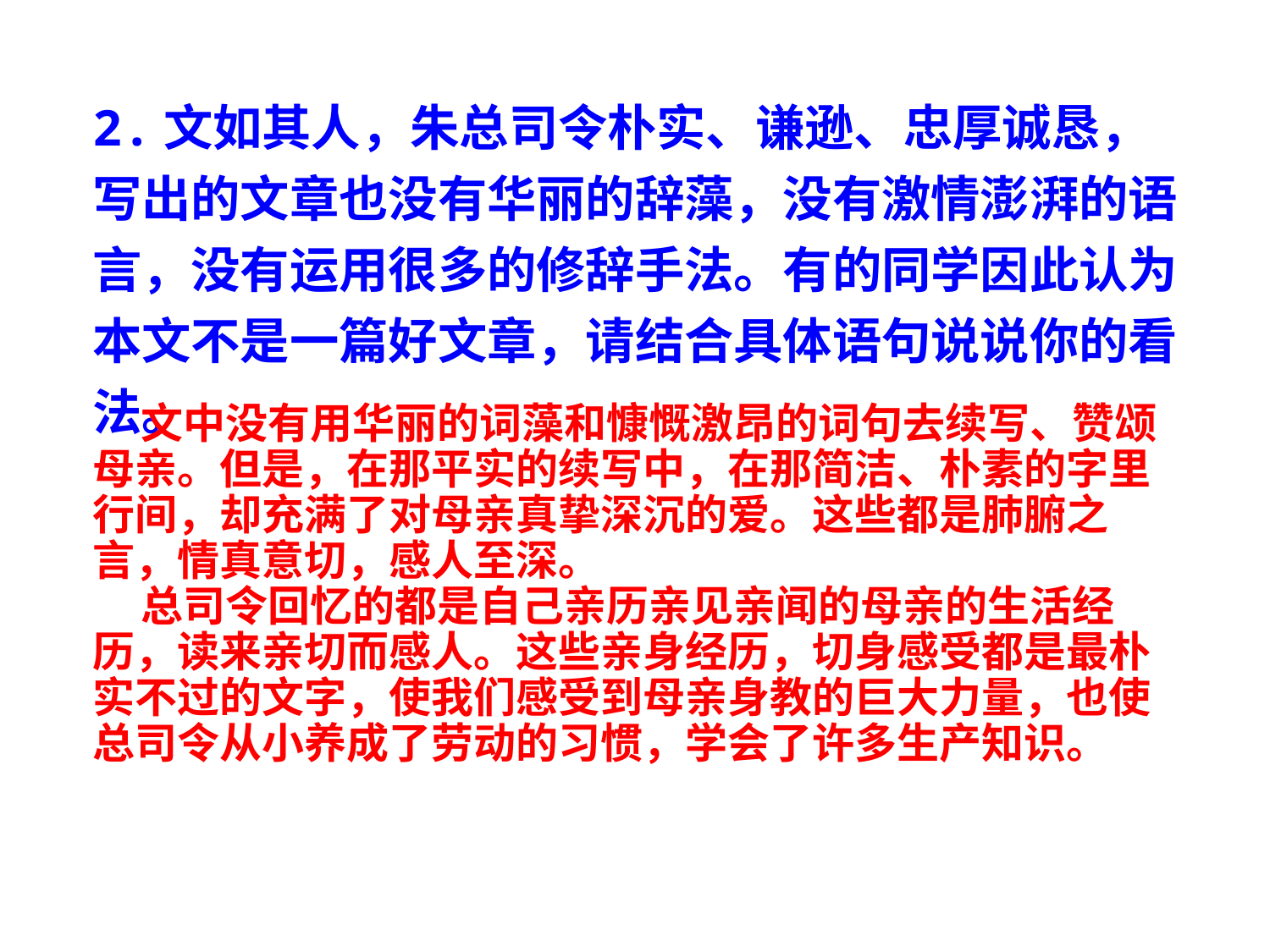

2.文如其人，朱总司令朴实、谦逊、忠厚诚恳，写出的文章也没有华丽的辞藻，没有激情澎湃的语言，没有运用很多的修辞手法。有的同学因此认为本文不是一篇好文章，请结合具体语句说说你的看法。
    文中没有用华丽的词藻和慷慨激昂的词句去续写、赞颂母亲。但是，在那平实的续写中，在那简洁、朴素的字里行间，却充满了对母亲真挚深沉的爱。这些都是肺腑之言，情真意切，感人至深。
    总司令回忆的都是自己亲历亲见亲闻的母亲的生活经历，读来亲切而感人。这些亲身经历，切身感受都是最朴实不过的文字，使我们感受到母亲身教的巨大力量，也使总司令从小养成了劳动的习惯，学会了许多生产知识。